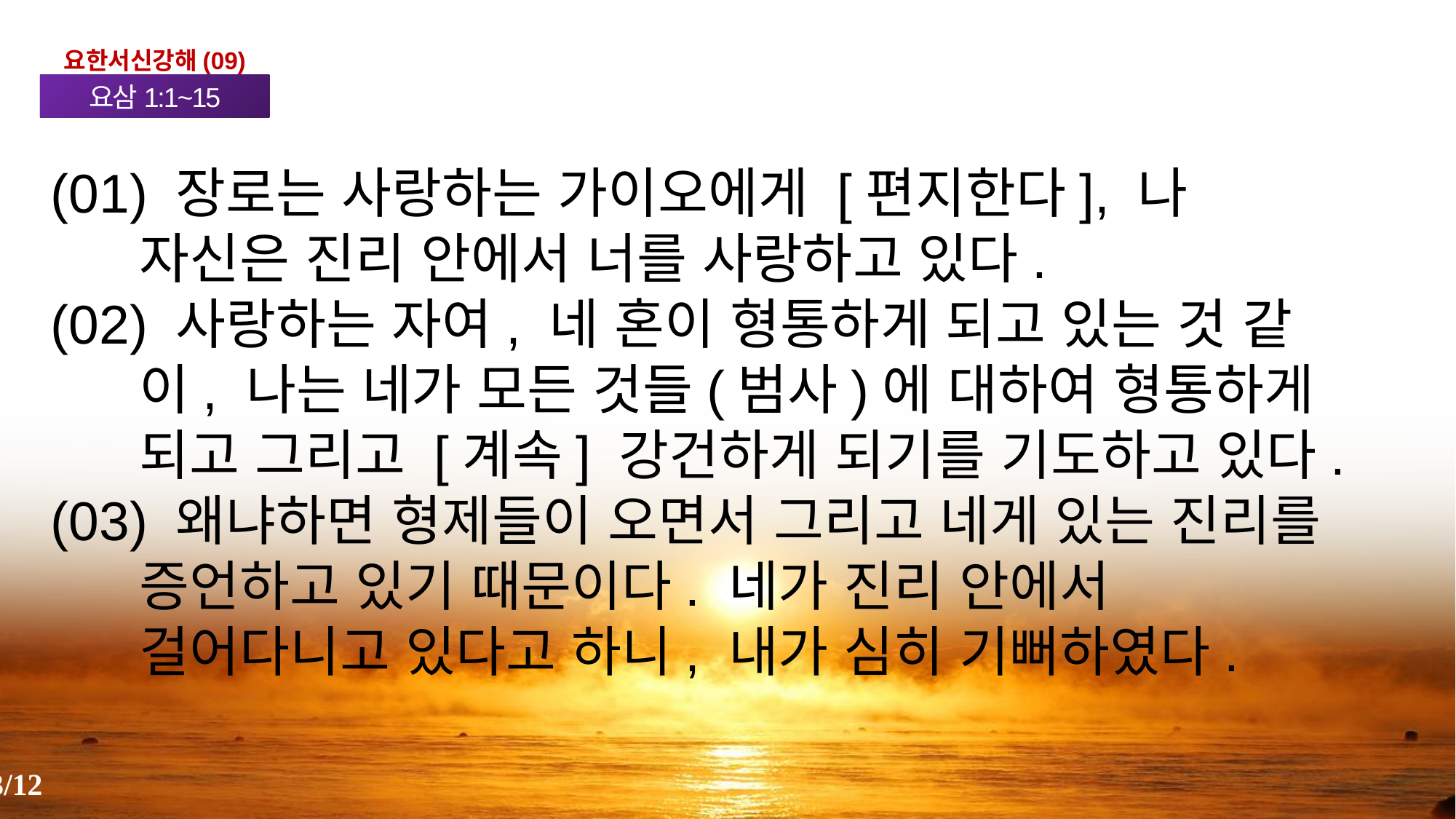

요한서신강해(09)
요삼1:1~15

(01) 장로는 사랑하는 가이오에게 [편지한다], 나 자신은 진리 안에서 너를 사랑하고 있다.
(02) 사랑하는 자여, 네 혼이 형통하게 되고 있는 것 같이, 나는 네가 모든 것들(범사)에 대하여 형통하게 되고 그리고 [계속] 강건하게 되기를 기도하고 있다.
(03) 왜냐하면 형제들이 오면서 그리고 네게 있는 진리를 증언하고 있기 때문이다. 네가 진리 안에서 걸어다니고 있다고 하니, 내가 심히 기뻐하였다.